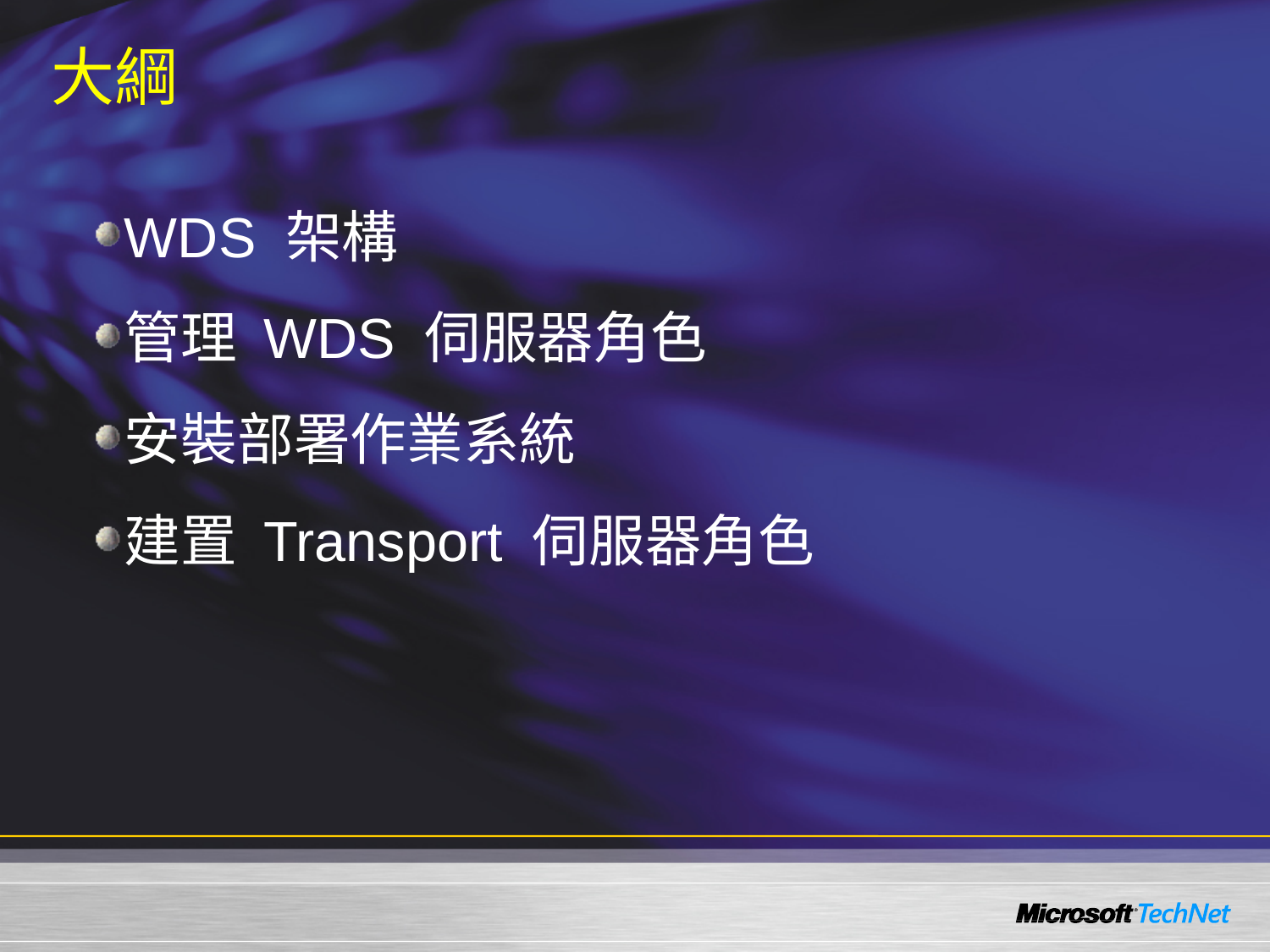

大綱
WDS 架構
管理 WDS 伺服器角色
安裝部署作業系統
建置 Transport 伺服器角色